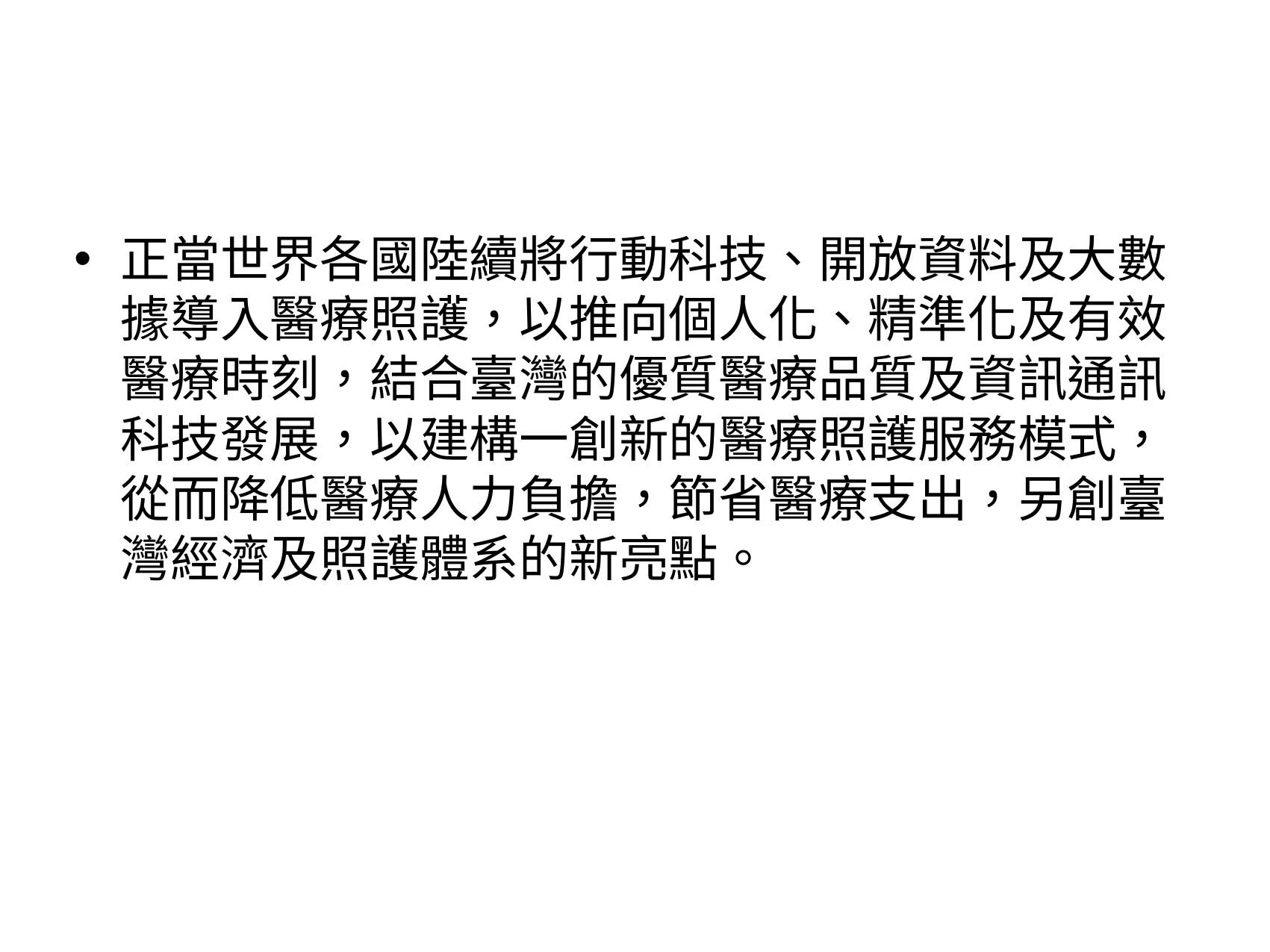

#
正當世界各國陸續將行動科技、開放資料及大數據導入醫療照護，以推向個人化、精準化及有效醫療時刻，結合臺灣的優質醫療品質及資訊通訊科技發展，以建構一創新的醫療照護服務模式，從而降低醫療人力負擔，節省醫療支出，另創臺灣經濟及照護體系的新亮點。